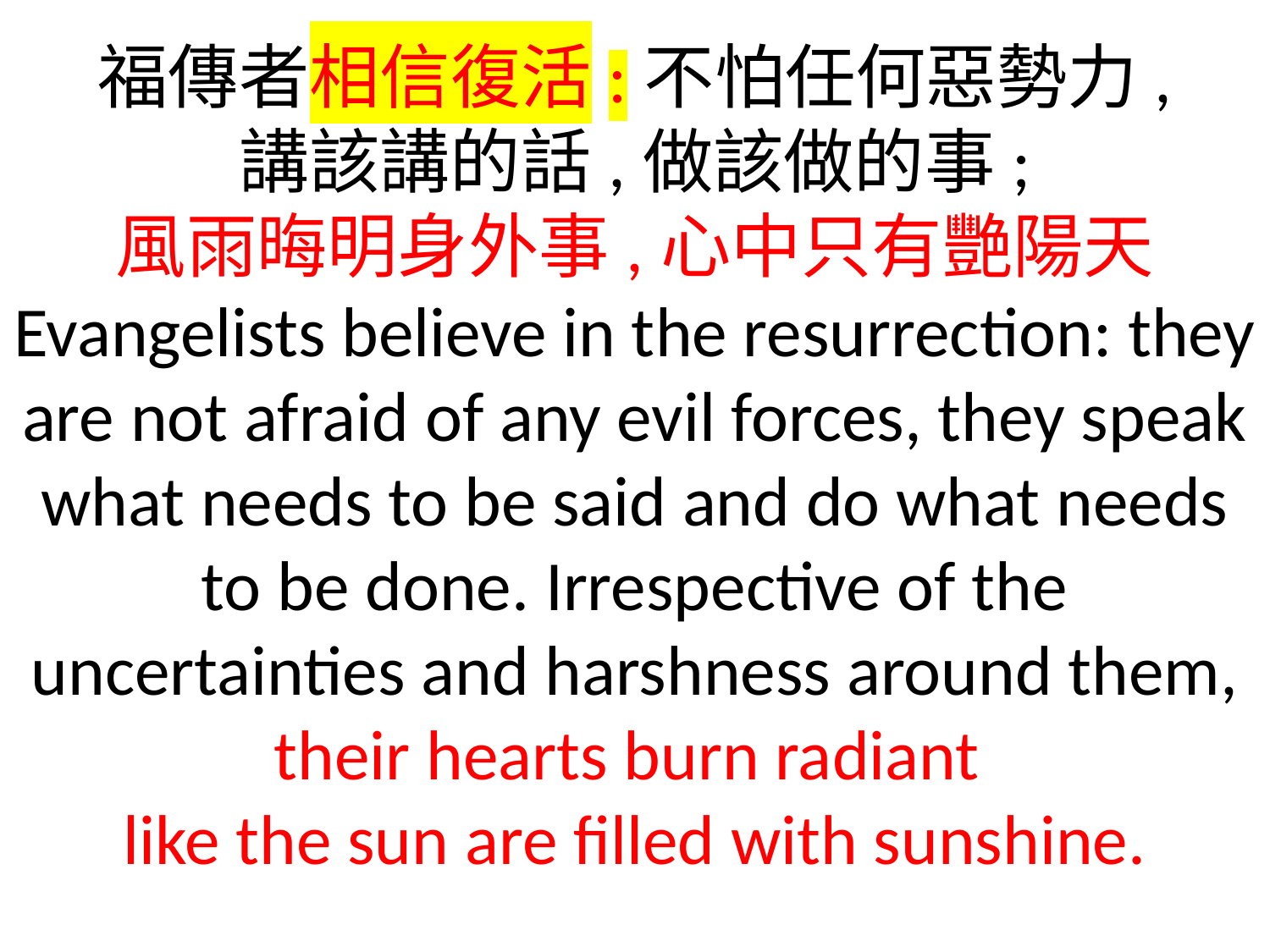

福傳者相信復活:不怕任何惡勢力,
講該講的話,做該做的事;
風雨晦明身外事,心中只有艷陽天
Evangelists believe in the resurrection: they are not afraid of any evil forces, they speak what needs to be said and do what needs to be done. Irrespective of the uncertainties and harshness around them, their hearts burn radiant
like the sun are filled with sunshine.